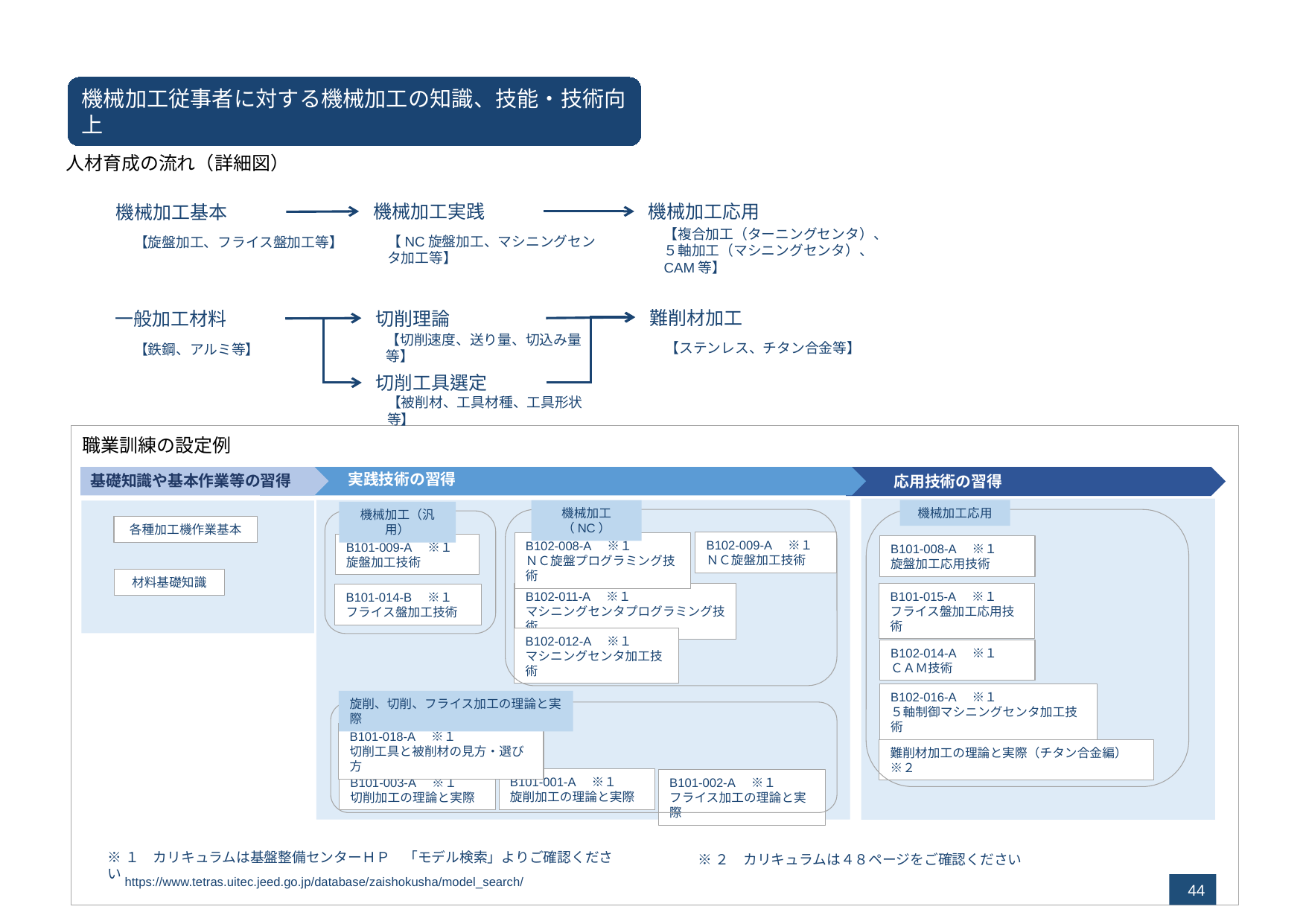

機械加工従事者に対する機械加工の知識、技能・技術向上
人材育成の流れ（詳細図）
機械加工実践
機械加工応用
機械加工基本
【NC旋盤加工、マシニングセンタ加工等】
【複合加工（ターニングセンタ）、５軸加工（マシニングセンタ）、CAM等】
【旋盤加工、フライス盤加工等】
難削材加工
切削理論
一般加工材料
【ステンレス、チタン合金等】
【切削速度、送り量、切込み量等】
【鉄鋼、アルミ等】
切削工具選定
【被削材、工具材種、工具形状等】

職業訓練の設定例
実践技術の習得
基礎知識や基本作業等の習得
応用技術の習得

機械加工応用

機械加工（NC）

機械加工（汎用）

各種加工機作業基本
B102-009-A　※１
ＮＣ旋盤加工技術
B102-008-A　※１
ＮＣ旋盤プログラミング技術
B101-009-A　※１
旋盤加工技術
B101-008-A　※１
旋盤加工応用技術
材料基礎知識
B101-015-A　※１
フライス盤加工応用技術
B102-011-A　※１
マシニングセンタプログラミング技術
B101-014-B　※１
フライス盤加工技術
B102-012-A　※１
マシニングセンタ加工技術
B102-014-A　※１
ＣＡＭ技術
B102-016-A　※１
５軸制御マシニングセンタ加工技術
旋削、切削、フライス加工の理論と実際

B101-018-A　※１
切削工具と被削材の見方・選び方
難削材加工の理論と実際（チタン合金編）　※２
B101-001-A　※１
旋削加工の理論と実際
B101-003-A　※１
切削加工の理論と実際
B101-002-A　※１
フライス加工の理論と実際
※１　カリキュラムは基盤整備センターＨＰ　「モデル検索」よりご確認ください
※２　カリキュラムは４８ページをご確認ください
https://www.tetras.uitec.jeed.go.jp/database/zaishokusha/model_search/
44